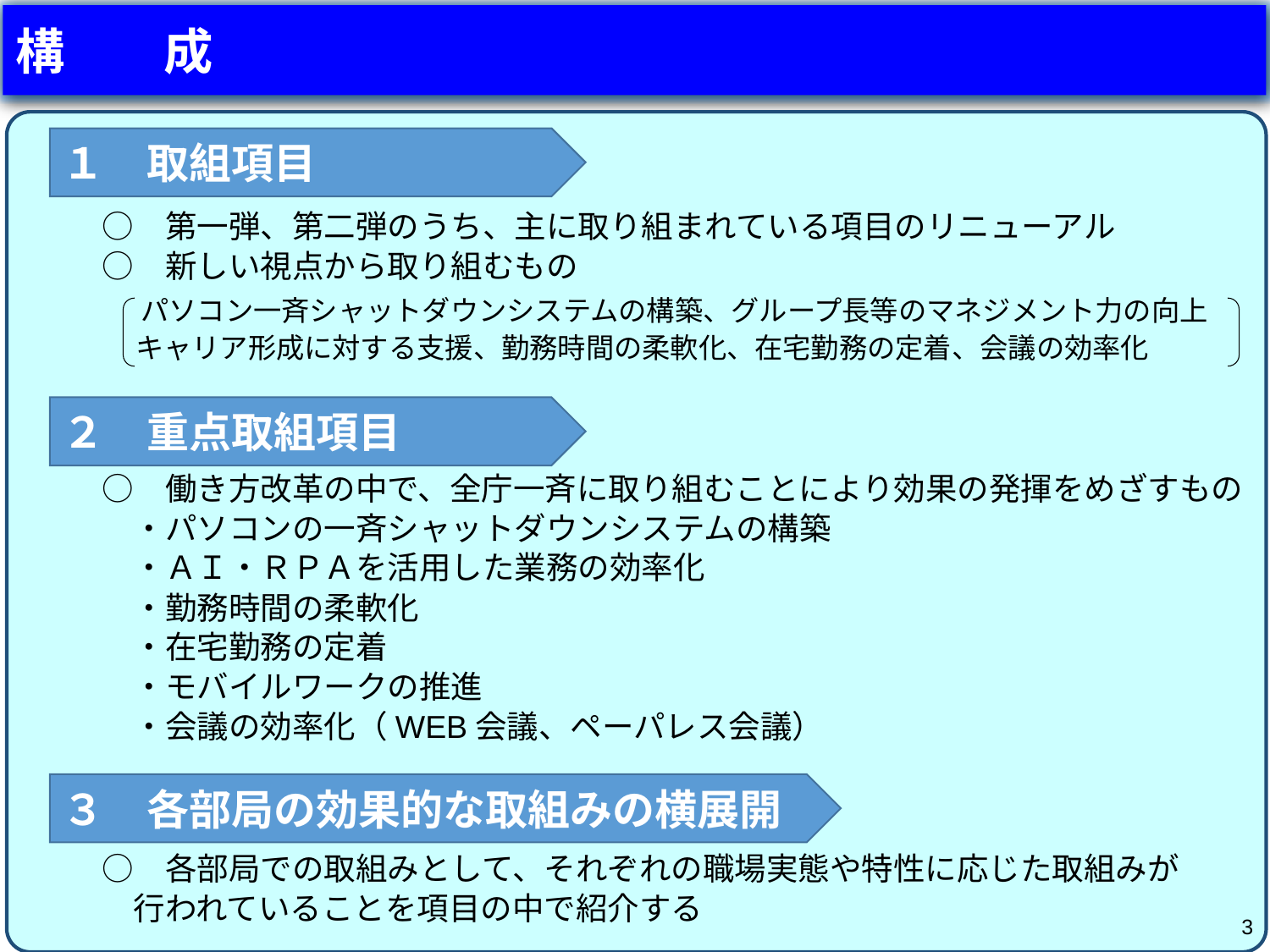

構　　成

　　○　第一弾、第二弾のうち、主に取り組まれている項目のリニューアル
　　○　新しい視点から取り組むもの
　　　パソコン一斉シャットダウンシステムの構築、グループ長等のマネジメント力の向上
　　　  キャリア形成に対する支援、勤務時間の柔軟化、在宅勤務の定着、会議の効率化

　　○　働き方改革の中で、全庁一斉に取り組むことにより効果の発揮をめざすもの
　　　・パソコンの一斉シャットダウンシステムの構築
　　　・ＡＩ・ＲＰＡを活用した業務の効率化
　　　・勤務時間の柔軟化
　　　・在宅勤務の定着
　　　・モバイルワークの推進
　　　・会議の効率化（WEB会議、ペーパレス会議）

　　○　各部局での取組みとして、それぞれの職場実態や特性に応じた取組みが
　　　行われていることを項目の中で紹介する
１　取組項目

２　重点取組項目
３　各部局の効果的な取組みの横展開

3